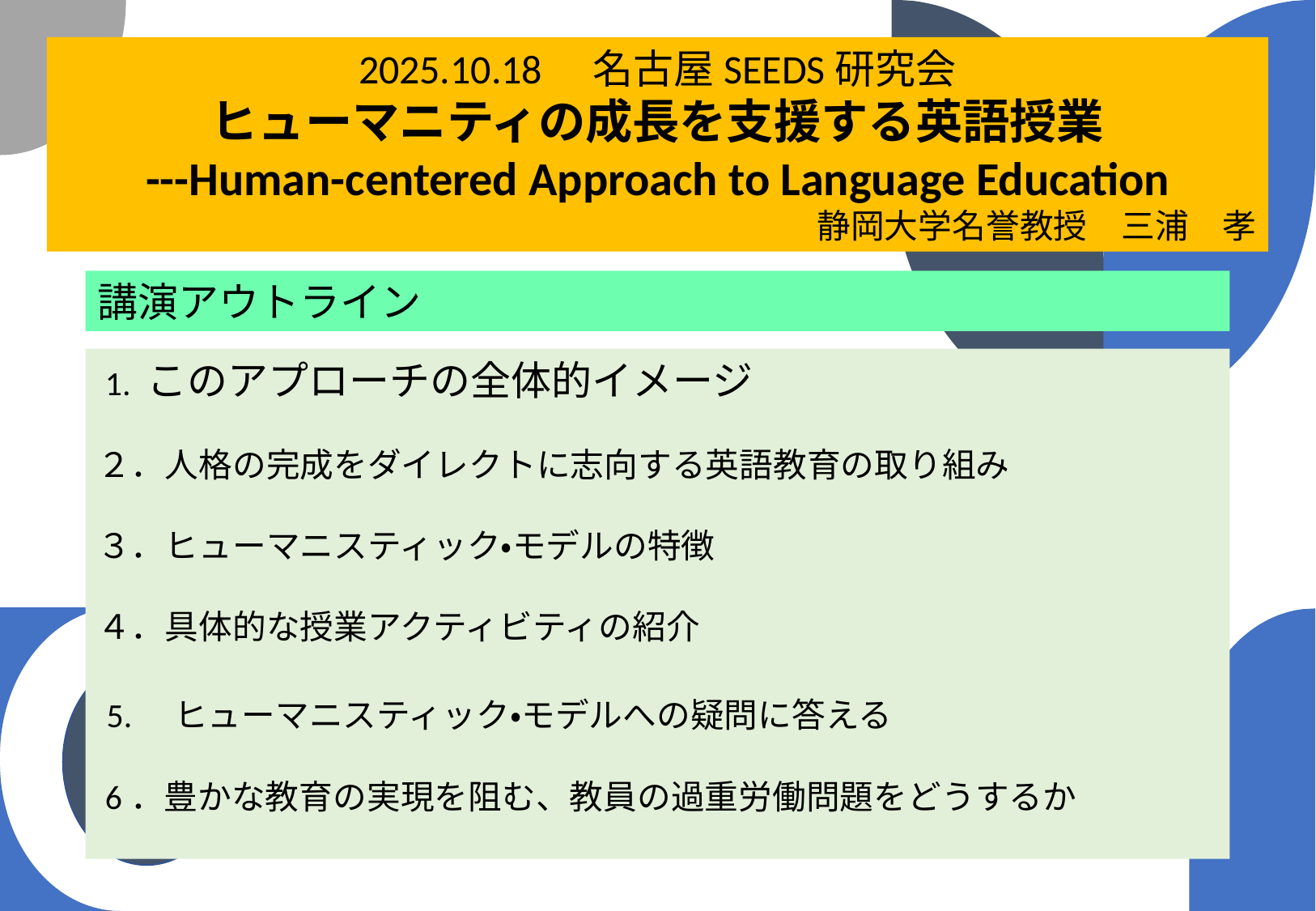

2025.10.18　名古屋SEEDS研究会
ヒューマニティの成長を支援する英語授業
---Human-centered Approach to Language Education
静岡大学名誉教授　三浦　孝
講演アウトライン
 1. このアプローチの全体的イメージ

２．人格の完成をダイレクトに志向する英語教育の取り組み

３．ヒューマニスティック・モデルの特徴

４．具体的な授業アクティビティの紹介

 5.　ヒューマニスティック・モデルへの疑問に答える

 6．豊かな教育の実現を阻む、教員の過重労働問題をどうするか

ヒューマニスティック英語教育研究会名誉顧問　三浦　孝